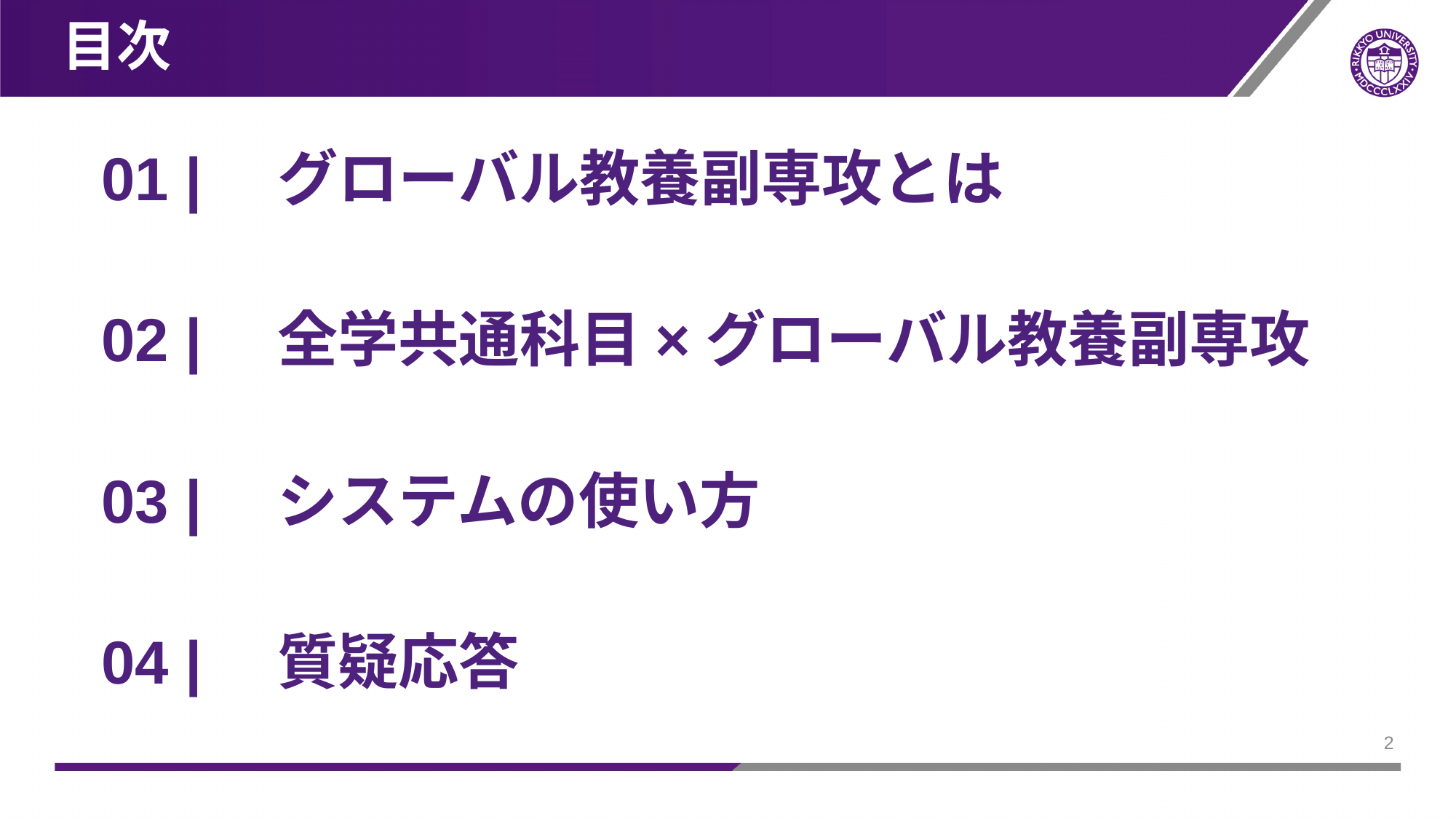

# 目次
01 |　グローバル教養副専攻とは

02 |　全学共通科目×グローバル教養副専攻

03 |　システムの使い方

04 |　質疑応答
2